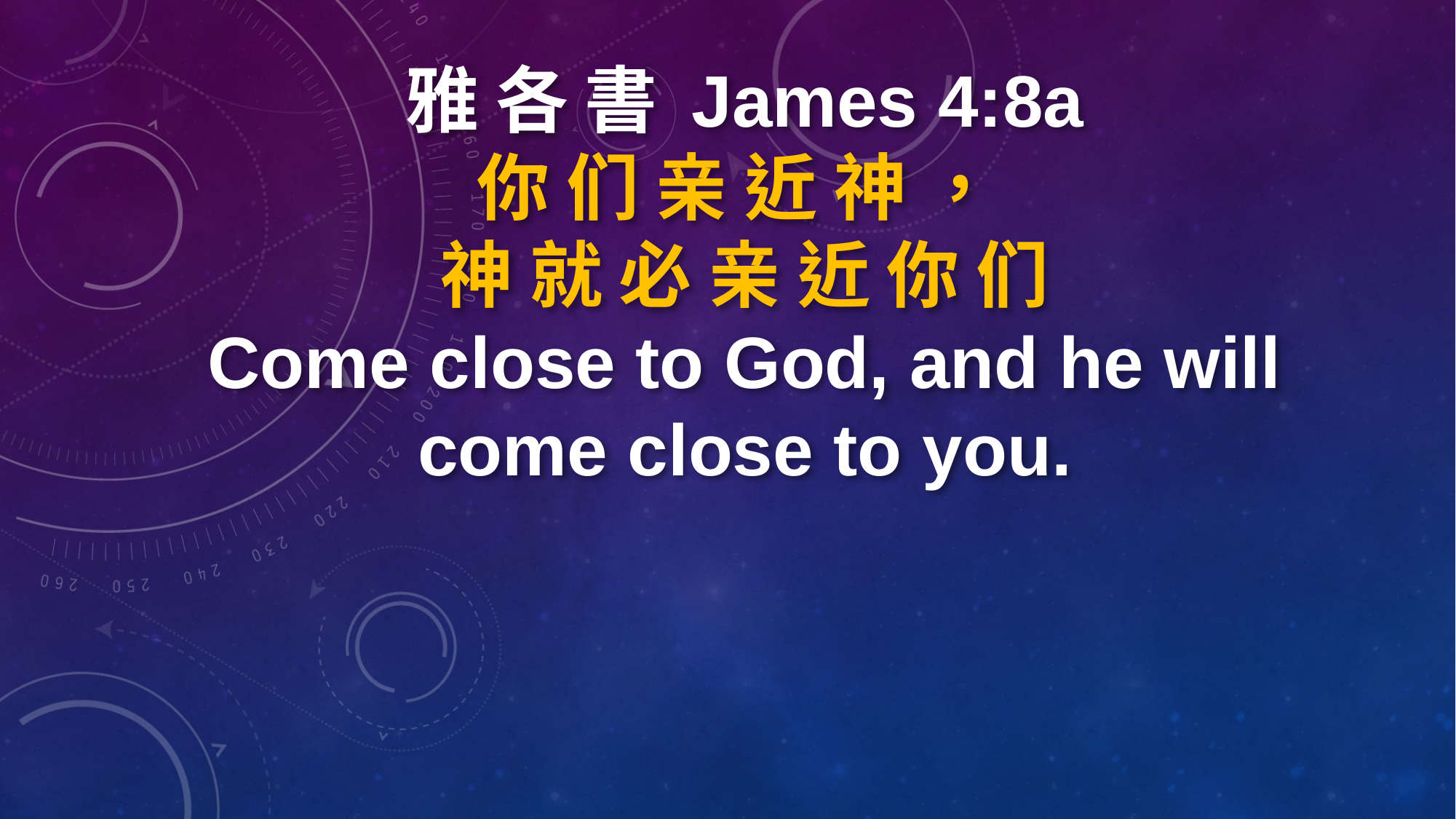

雅 各 書 James 4:8a
你 们 亲 近 神 ，
神 就 必 亲 近 你 们
Come close to God, and he will come close to you.